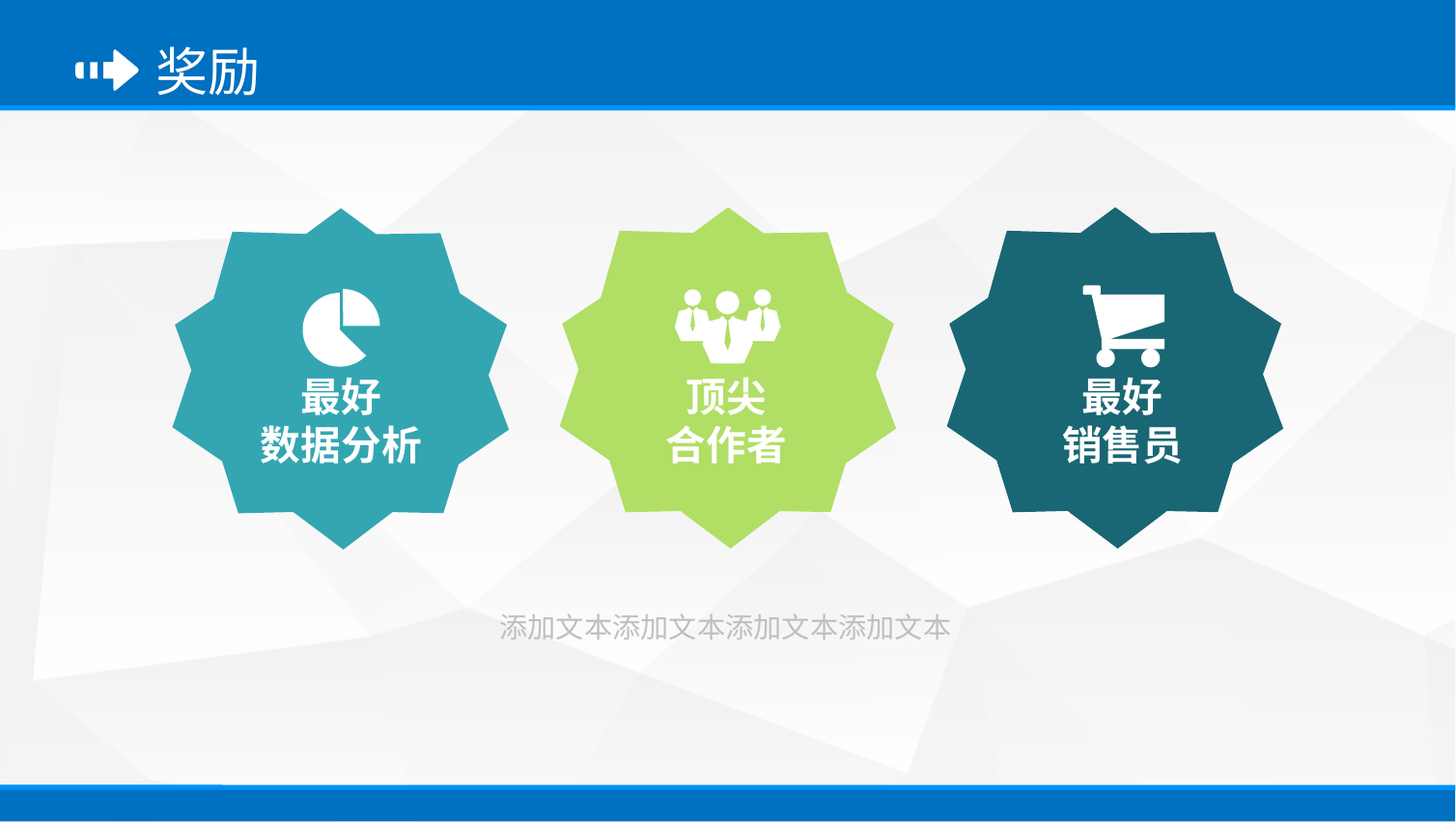

奖励

最好
数据分析
顶尖
合作者
最好
销售员
添加文本添加文本添加文本添加文本